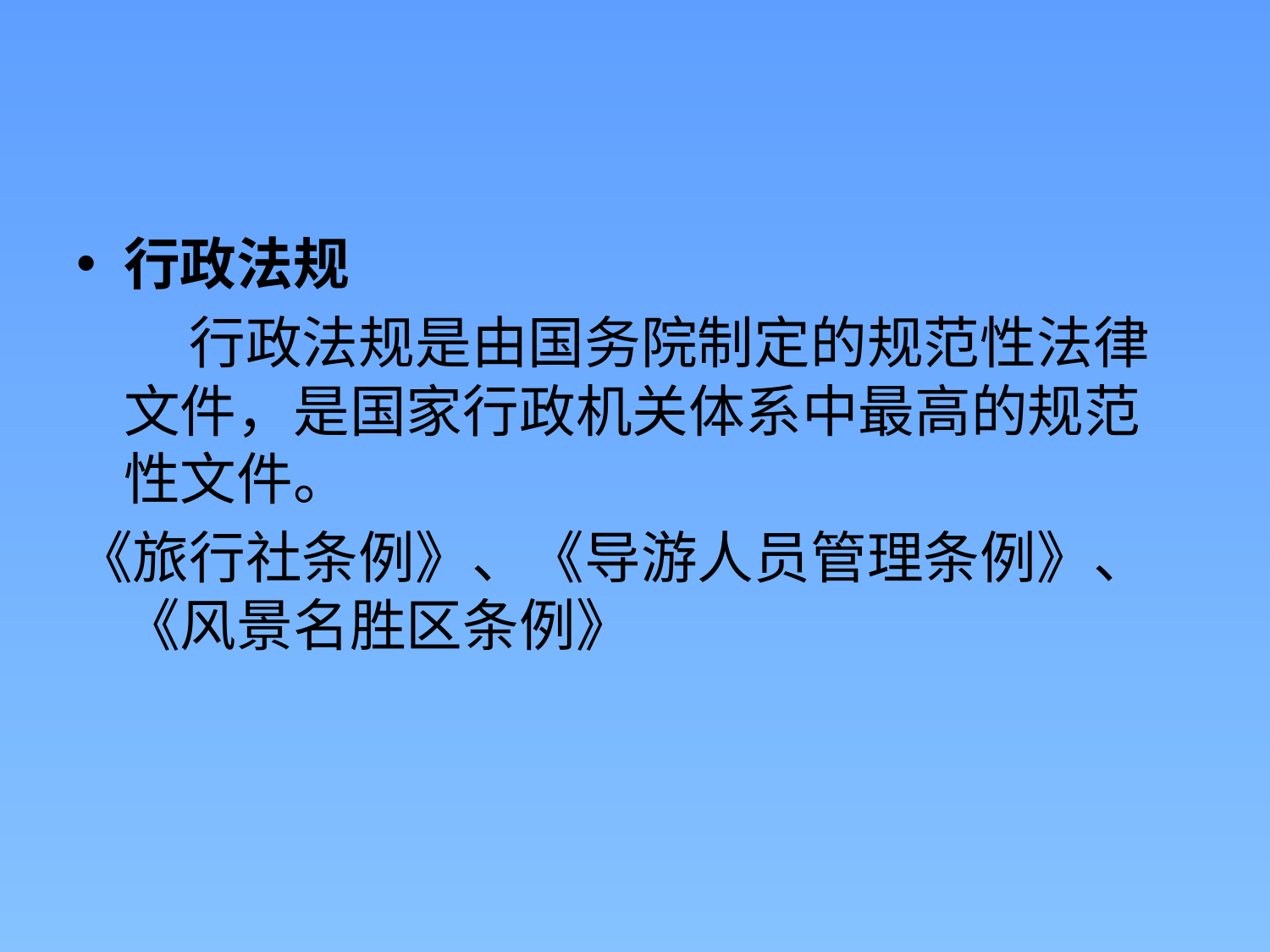

#
行政法规
　　行政法规是由国务院制定的规范性法律文件，是国家行政机关体系中最高的规范性文件。
《旅行社条例》、《导游人员管理条例》、《风景名胜区条例》